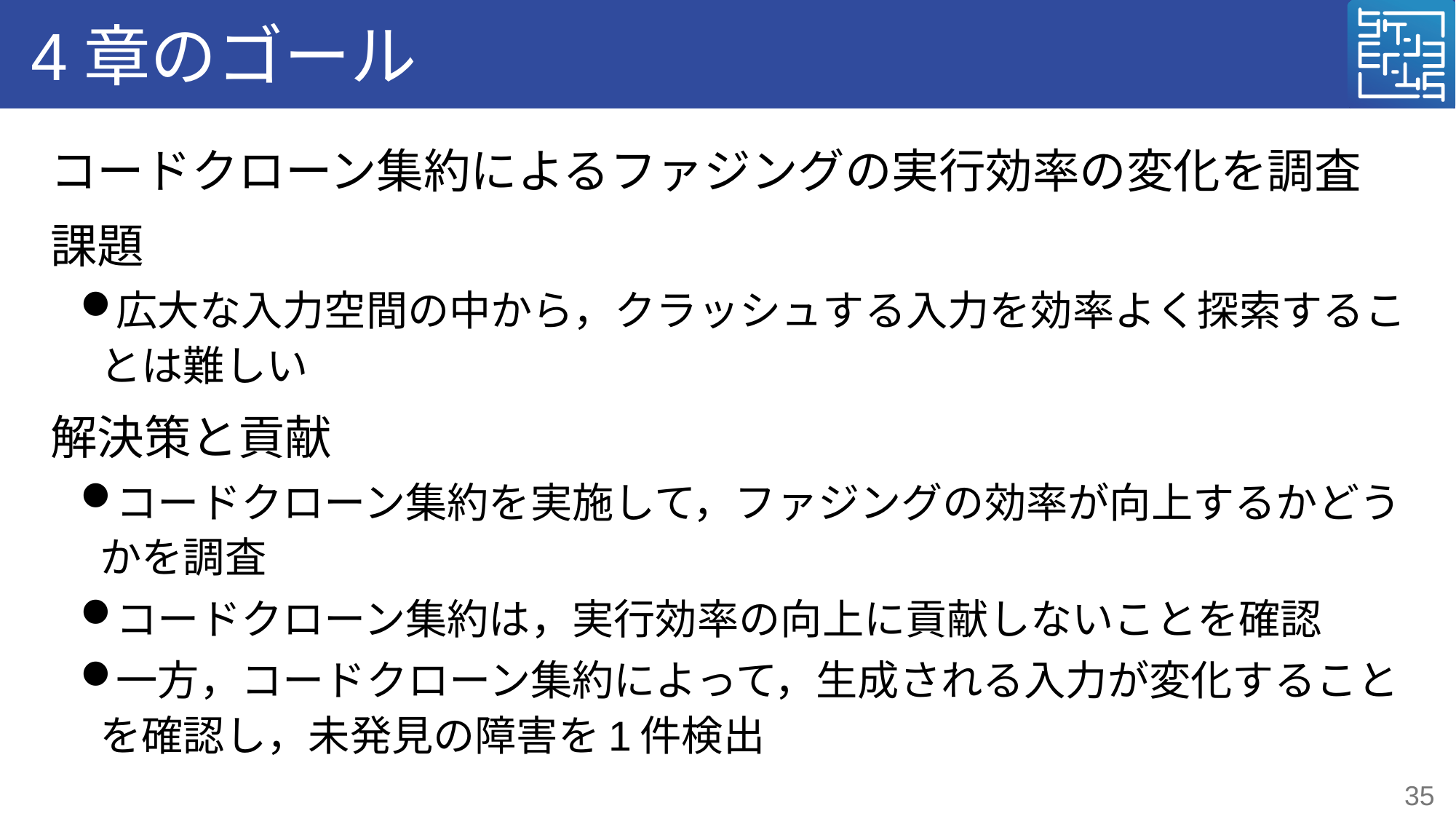

# 4章のゴール
コードクローン集約によるファジングの実行効率の変化を調査
課題
広大な入力空間の中から，クラッシュする入力を効率よく探索することは難しい
解決策と貢献
コードクローン集約を実施して，ファジングの効率が向上するかどうかを調査
コードクローン集約は，実行効率の向上に貢献しないことを確認
一方，コードクローン集約によって，生成される入力が変化することを確認し，未発見の障害を1件検出
35